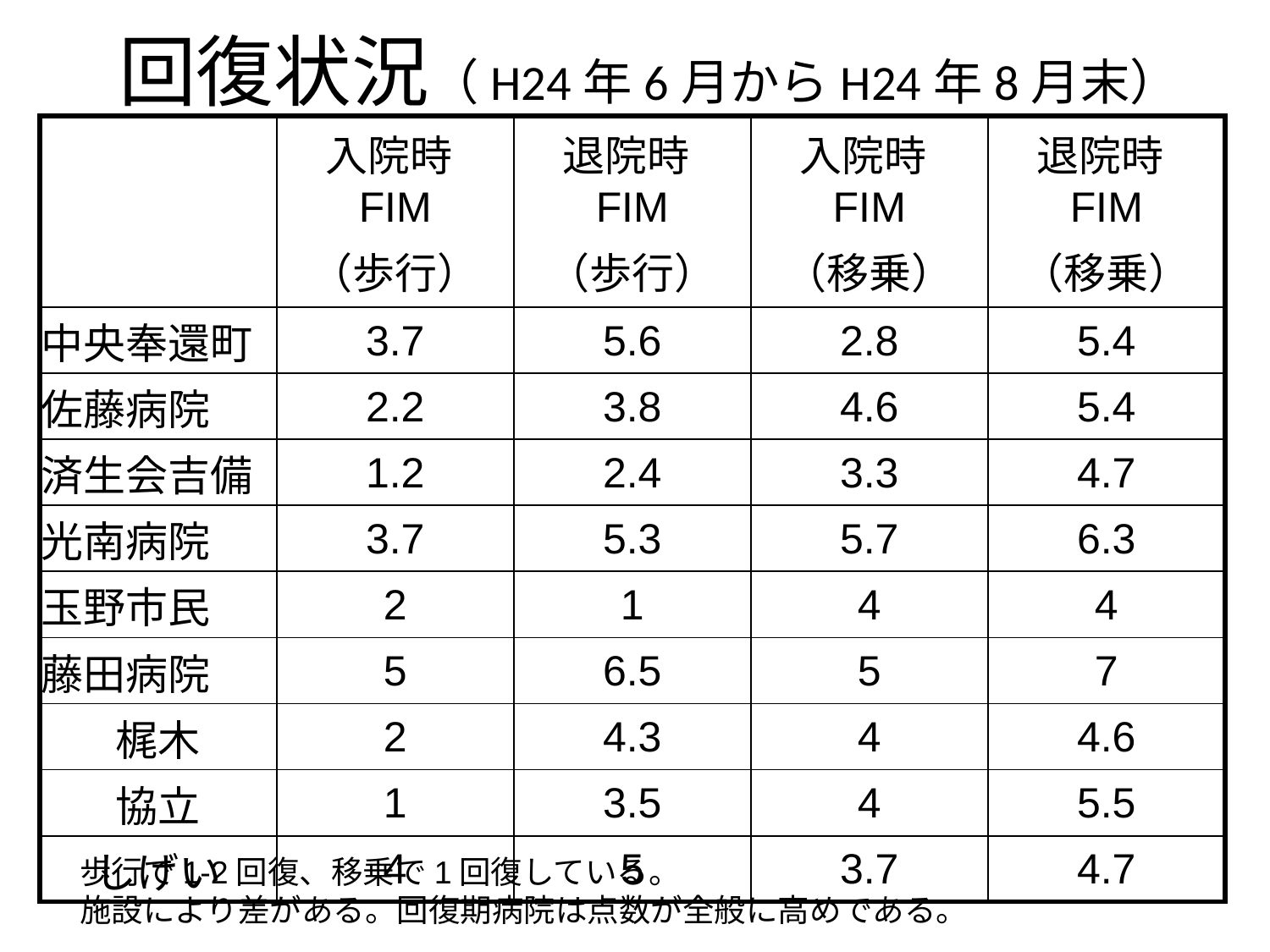

# 回復状況（H24年6月からH24年8月末）
|  | 入院時FIM （歩行） | 退院時FIM （歩行） | 入院時FIM （移乗） | 退院時FIM （移乗） |
| --- | --- | --- | --- | --- |
| 中央奉還町 | 3.7 | 5.6 | 2.8 | 5.4 |
| 佐藤病院 | 2.2 | 3.8 | 4.6 | 5.4 |
| 済生会吉備 | 1.2 | 2.4 | 3.3 | 4.7 |
| 光南病院 | 3.7 | 5.3 | 5.7 | 6.3 |
| 玉野市民 | 2 | 1 | 4 | 4 |
| 藤田病院 | 5 | 6.5 | 5 | 7 |
| 梶木 | 2 | 4.3 | 4 | 4.6 |
| 協立 | 1 | 3.5 | 4 | 5.5 |
| しげい | 4 | 5 | 3.7 | 4.7 |
歩行で1-2回復、移乗で1回復している。
施設により差がある。回復期病院は点数が全般に高めである。